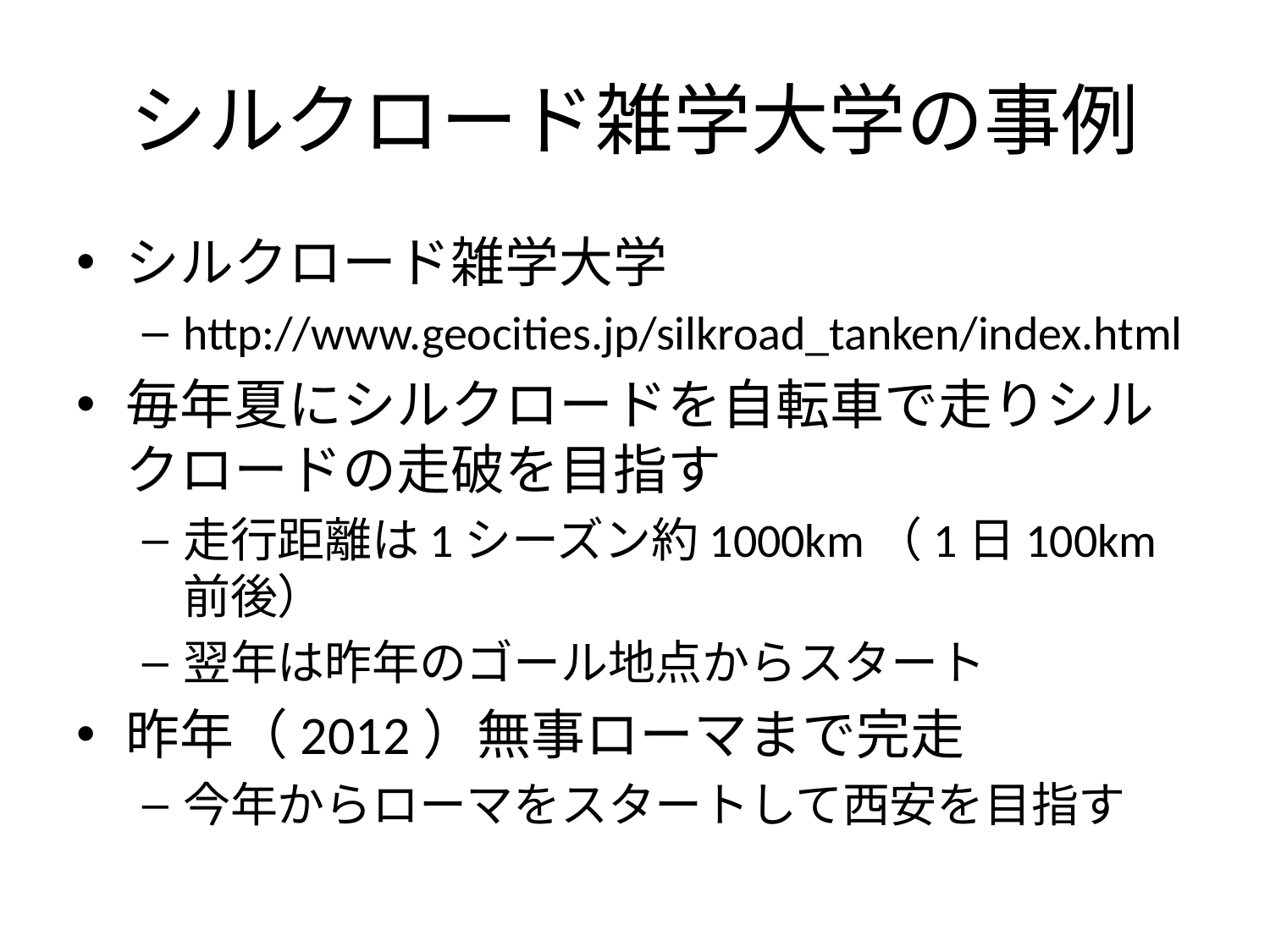

# シルクロード雑学大学の事例
シルクロード雑学大学
http://www.geocities.jp/silkroad_tanken/index.html
毎年夏にシルクロードを自転車で走りシルクロードの走破を目指す
走行距離は1シーズン約1000km（1日100km前後）
翌年は昨年のゴール地点からスタート
昨年（2012）無事ローマまで完走
今年からローマをスタートして西安を目指す